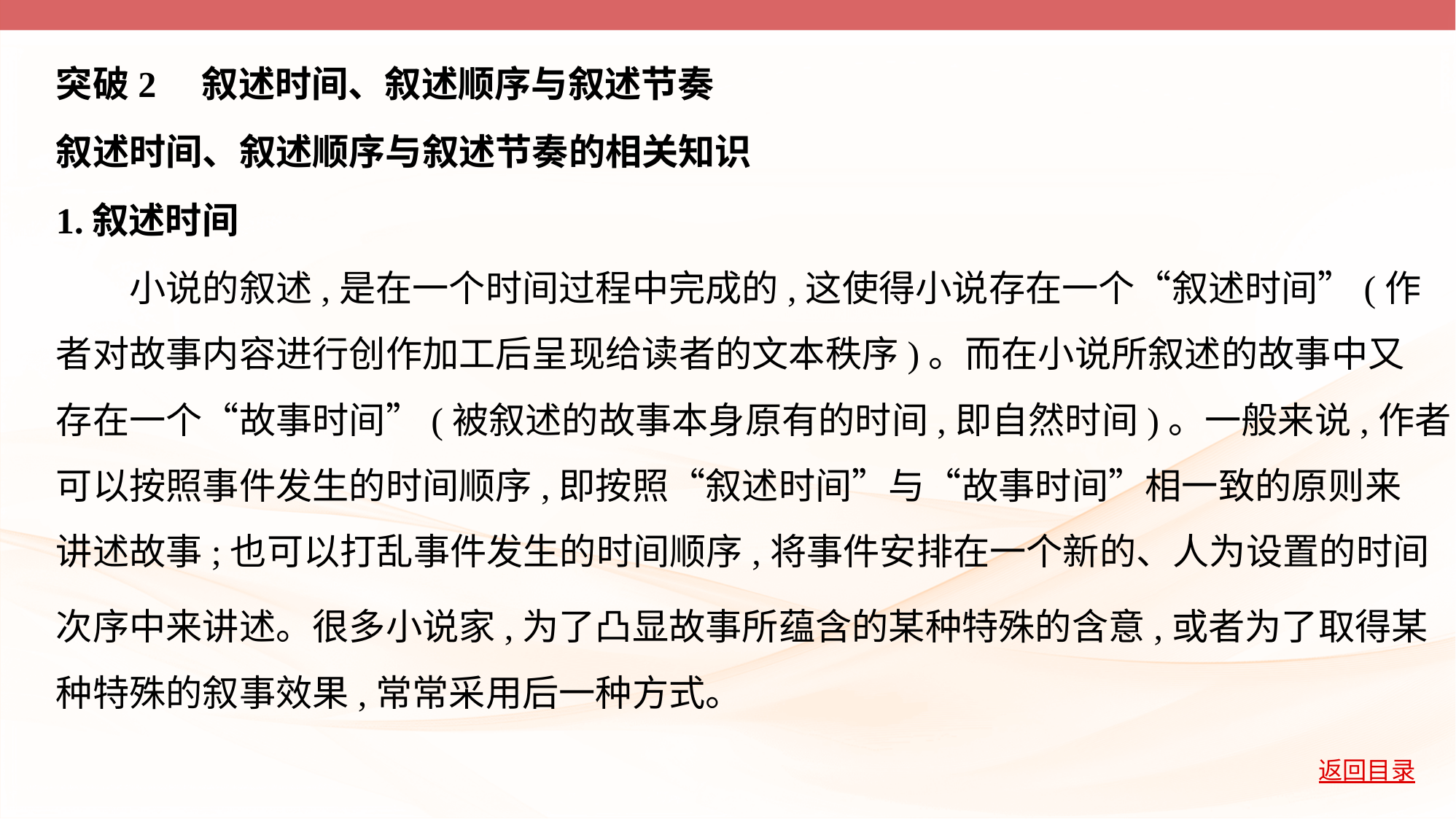

突破2　叙述时间、叙述顺序与叙述节奏
叙述时间、叙述顺序与叙述节奏的相关知识
1.叙述时间
　　小说的叙述,是在一个时间过程中完成的,这使得小说存在一个“叙述时间”(作
者对故事内容进行创作加工后呈现给读者的文本秩序)。而在小说所叙述的故事中又
存在一个“故事时间”(被叙述的故事本身原有的时间,即自然时间)。一般来说,作者
可以按照事件发生的时间顺序,即按照“叙述时间”与“故事时间”相一致的原则来
讲述故事;也可以打乱事件发生的时间顺序,将事件安排在一个新的、人为设置的时间
次序中来讲述。很多小说家,为了凸显故事所蕴含的某种特殊的含意,或者为了取得某
种特殊的叙事效果,常常采用后一种方式。